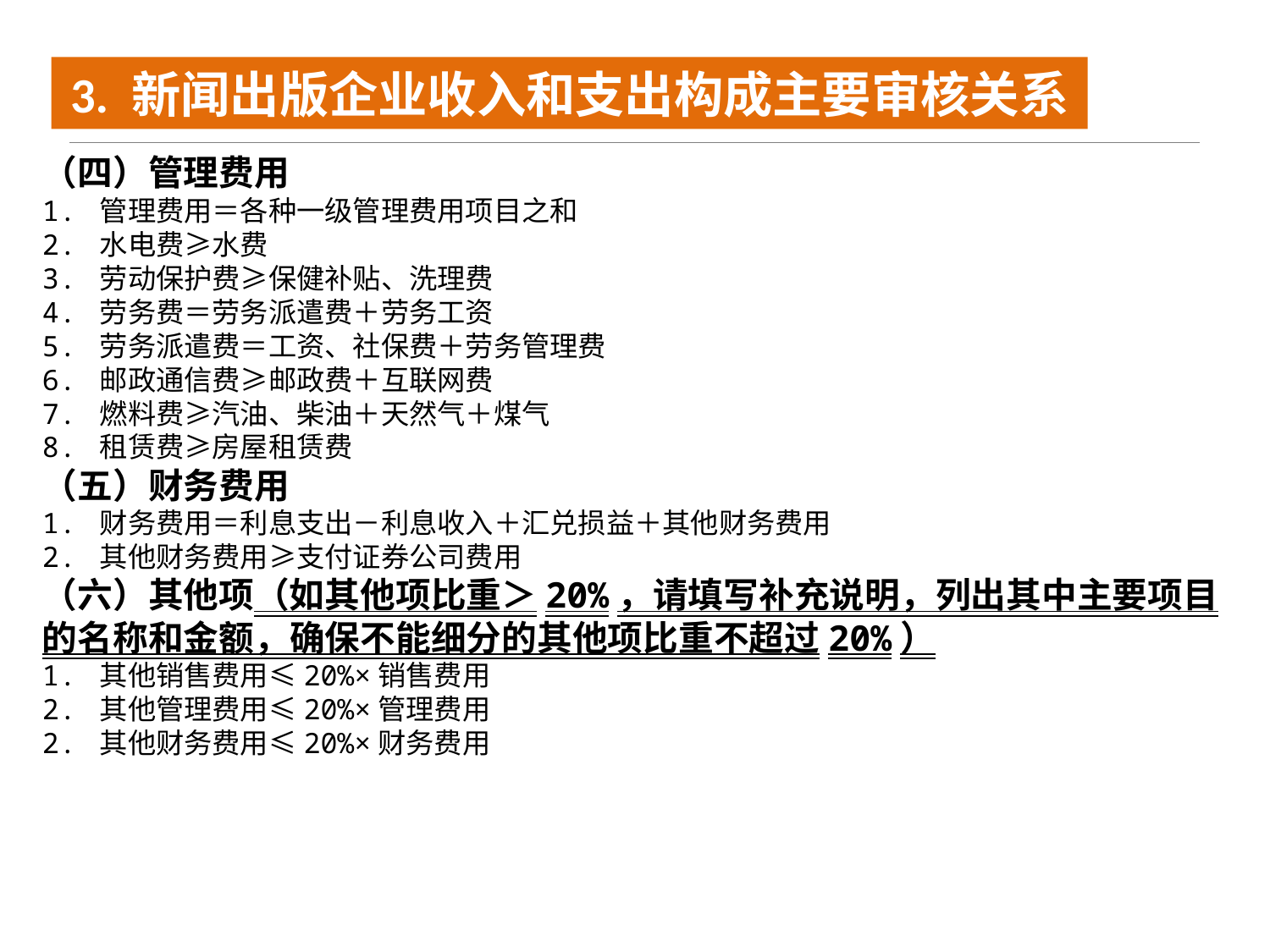

3. 新闻出版企业收入和支出构成主要审核关系
（四）管理费用
1. 管理费用＝各种一级管理费用项目之和
2. 水电费≥水费
3. 劳动保护费≥保健补贴、洗理费
4. 劳务费＝劳务派遣费＋劳务工资
5. 劳务派遣费＝工资、社保费＋劳务管理费
6. 邮政通信费≥邮政费＋互联网费
7. 燃料费≥汽油、柴油＋天然气＋煤气
8. 租赁费≥房屋租赁费
（五）财务费用
1. 财务费用＝利息支出－利息收入＋汇兑损益＋其他财务费用
2. 其他财务费用≥支付证券公司费用
（六）其他项（如其他项比重＞20%，请填写补充说明，列出其中主要项目的名称和金额，确保不能细分的其他项比重不超过20%）
1. 其他销售费用≤20%×销售费用
2. 其他管理费用≤20%×管理费用
2. 其他财务费用≤20%×财务费用